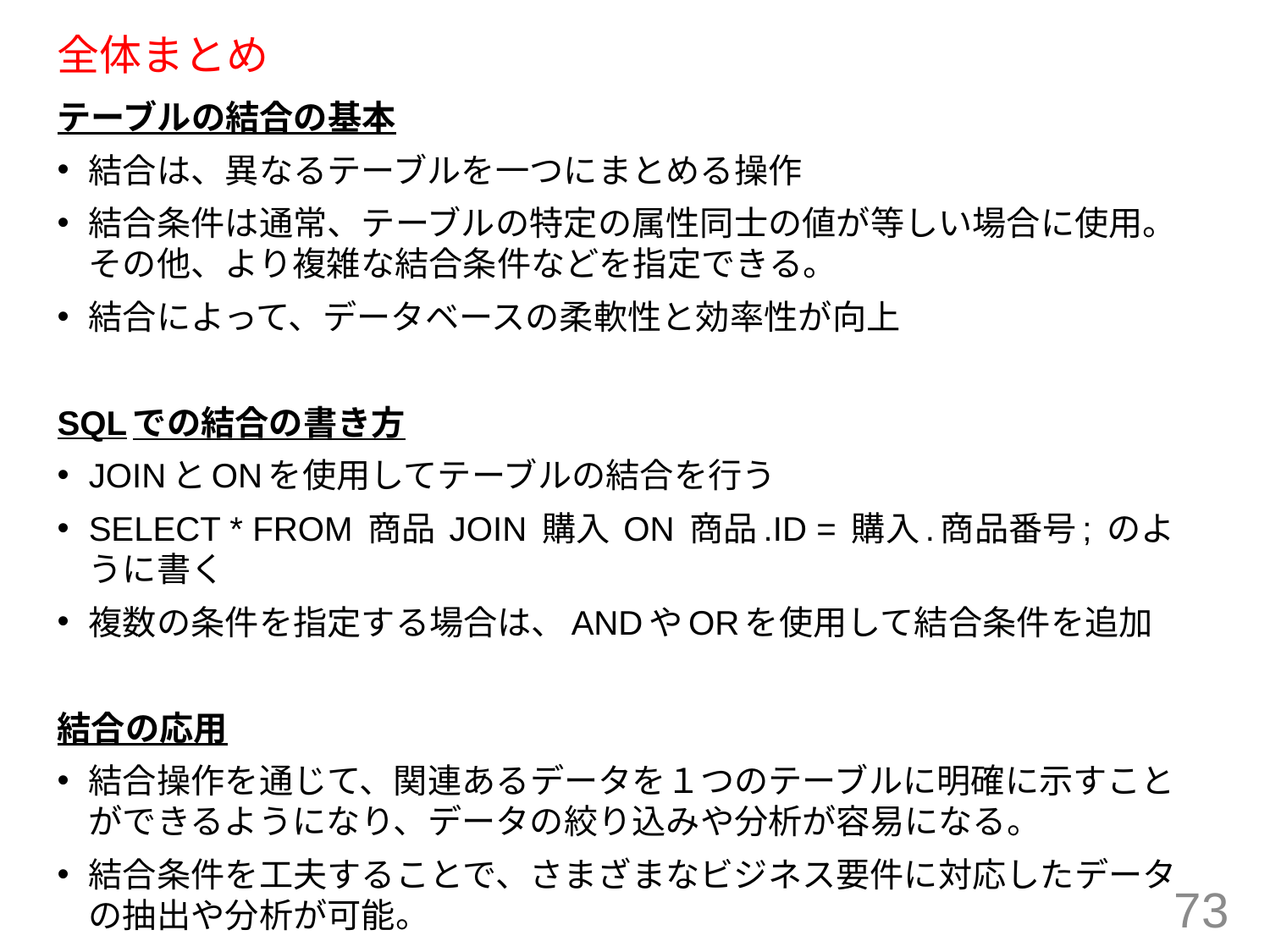

# 全体まとめ
テーブルの結合の基本
結合は、異なるテーブルを一つにまとめる操作
結合条件は通常、テーブルの特定の属性同士の値が等しい場合に使用。その他、より複雑な結合条件などを指定できる。
結合によって、データベースの柔軟性と効率性が向上

SQLでの結合の書き方
JOINとONを使用してテーブルの結合を行う
SELECT * FROM 商品 JOIN 購入 ON 商品.ID = 購入.商品番号; のように書く
複数の条件を指定する場合は、ANDやORを使用して結合条件を追加

結合の応用
結合操作を通じて、関連あるデータを１つのテーブルに明確に示すことができるようになり、データの絞り込みや分析が容易になる。
結合条件を工夫することで、さまざまなビジネス要件に対応したデータの抽出や分析が可能。
73